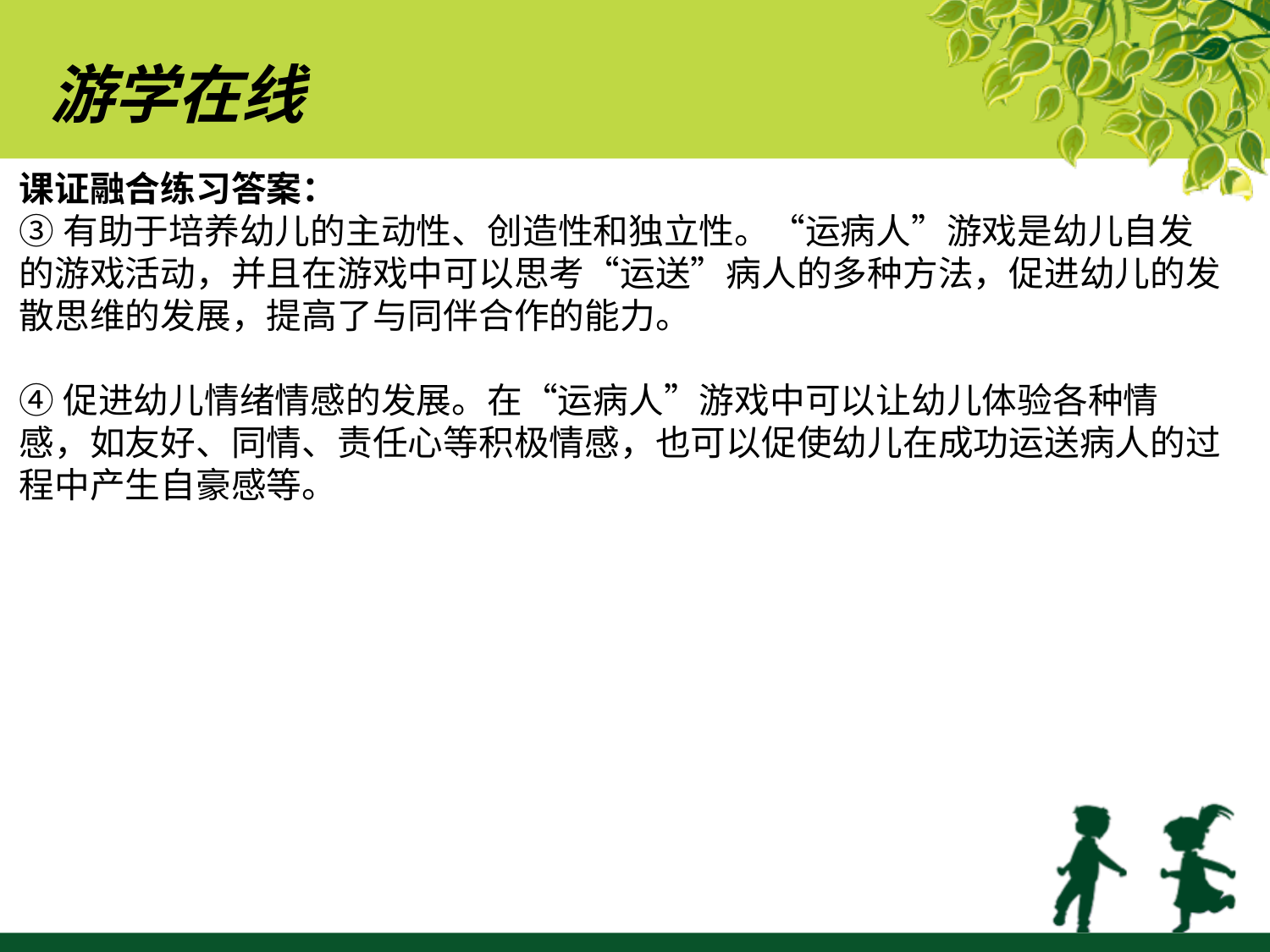

游学在线
课证融合练习答案：
③有助于培养幼儿的主动性、创造性和独立性。“运病人”游戏是幼儿自发的游戏活动，并且在游戏中可以思考“运送”病人的多种方法，促进幼儿的发散思维的发展，提高了与同伴合作的能力。

④促进幼儿情绪情感的发展。在“运病人”游戏中可以让幼儿体验各种情感，如友好、同情、责任心等积极情感，也可以促使幼儿在成功运送病人的过程中产生自豪感等。